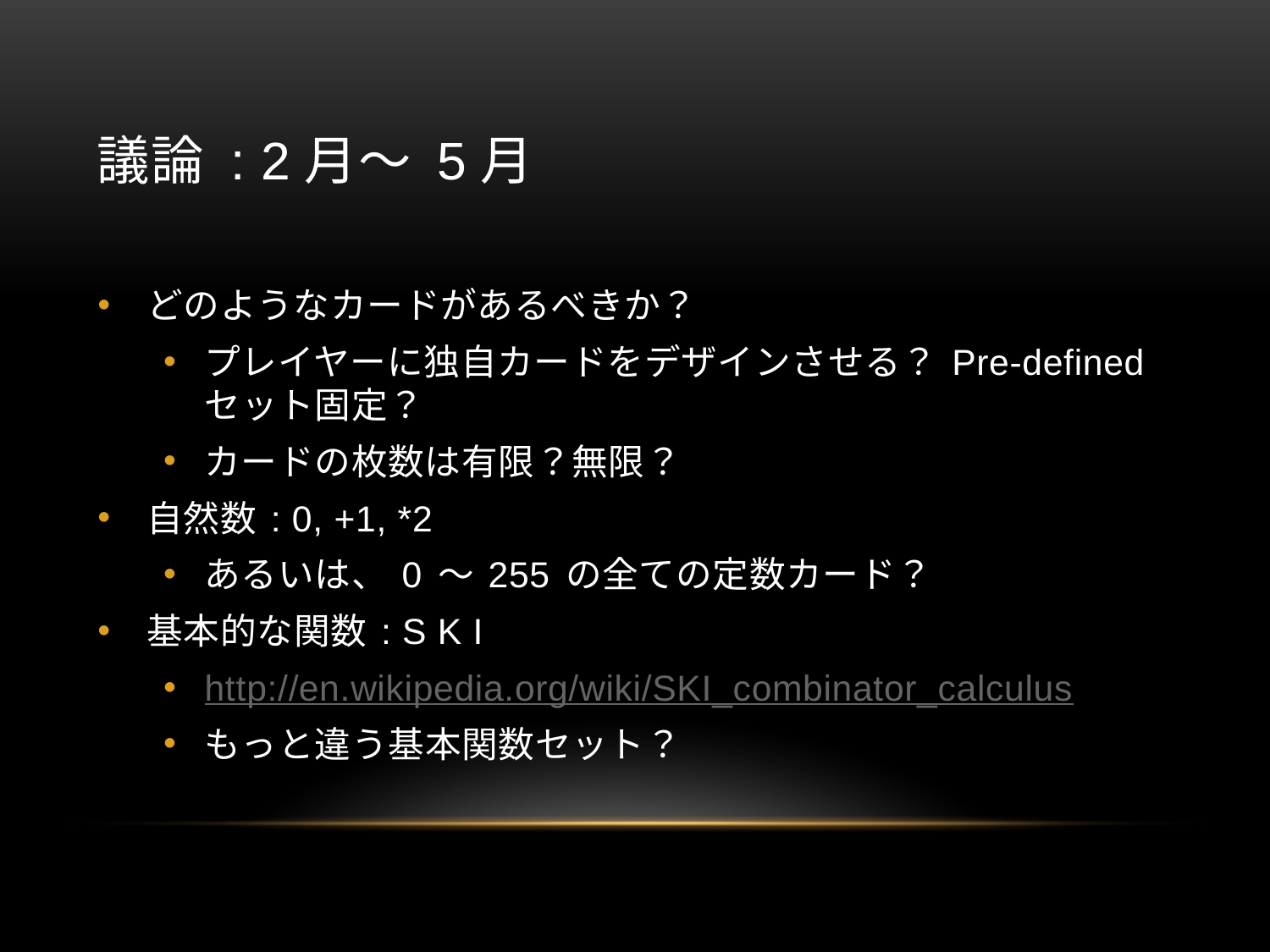

# 議論 : 2月～ 5月
どのようなカードがあるべきか？
プレイヤーに独自カードをデザインさせる？ Pre-defined セット固定？
カードの枚数は有限？無限？
自然数 : 0, +1, *2
あるいは、 0 ～ 255 の全ての定数カード？
基本的な関数 : S K I
http://en.wikipedia.org/wiki/SKI_combinator_calculus
もっと違う基本関数セット？